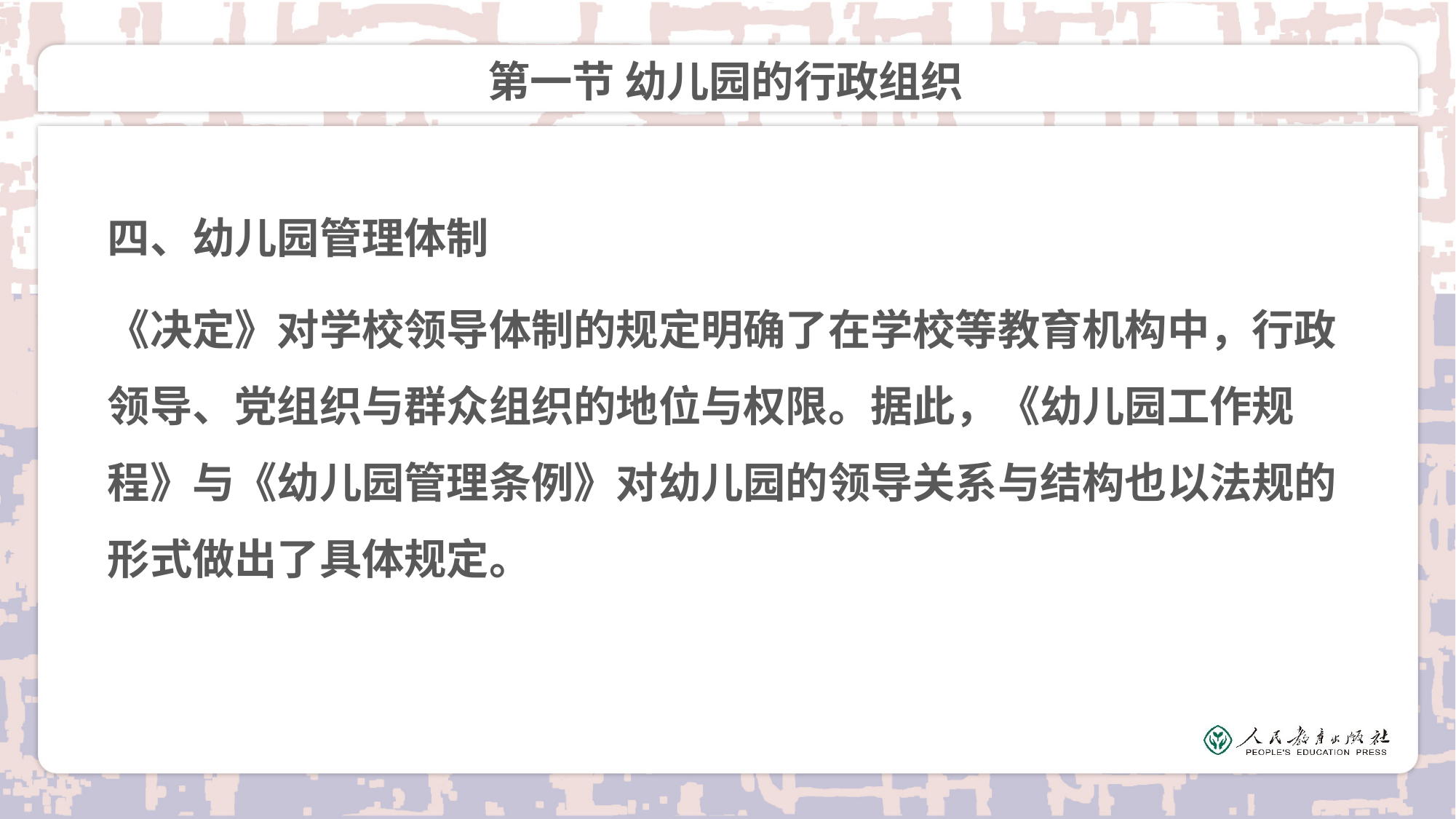

# 第一节 幼儿园的行政组织
四、幼儿园管理体制
《决定》对学校领导体制的规定明确了在学校等教育机构中，行政领导、党组织与群众组织的地位与权限。据此，《幼儿园工作规程》与《幼儿园管理条例》对幼儿园的领导关系与结构也以法规的形式做出了具体规定。